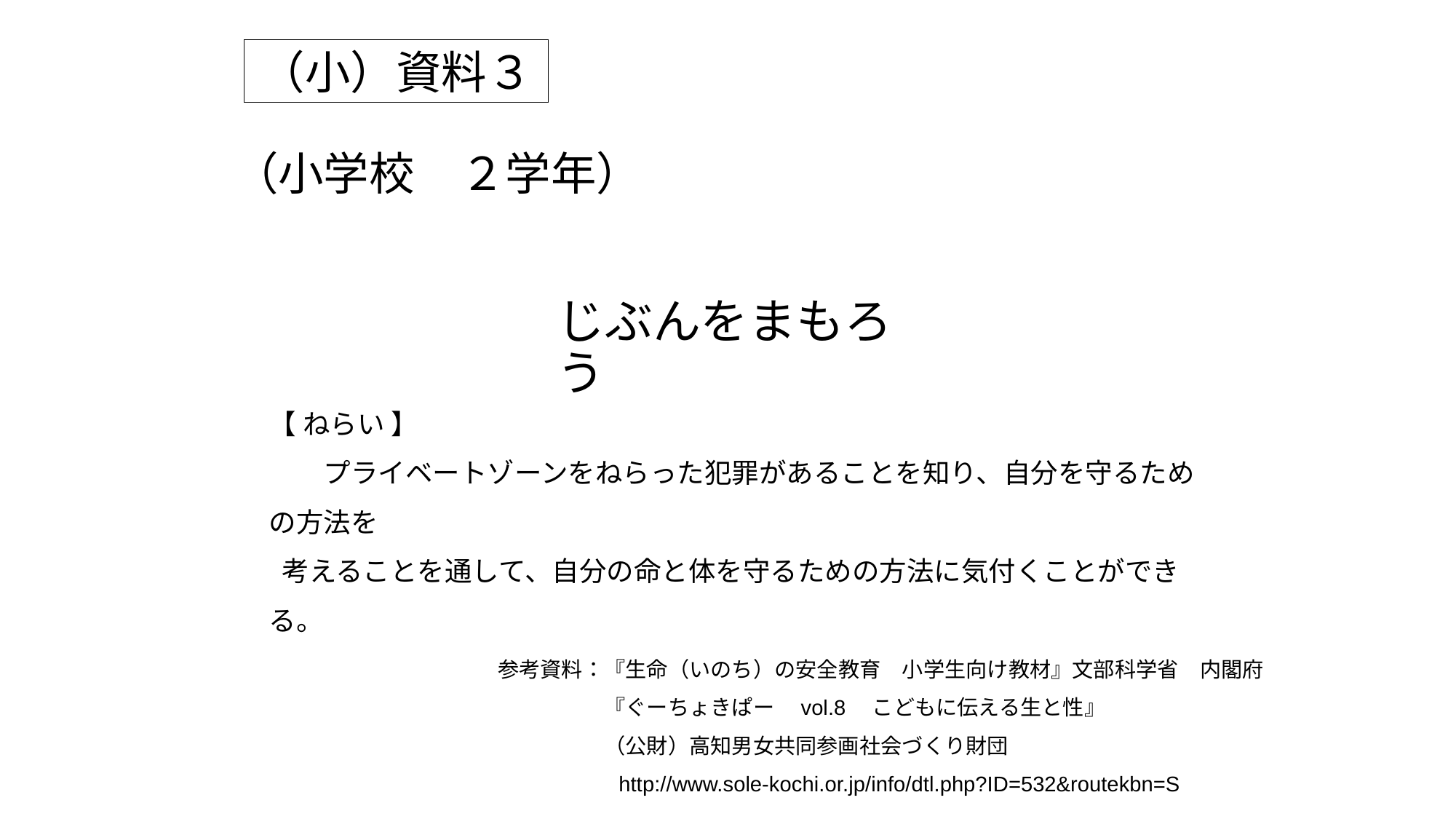

（小）資料３
# （小学校　２学年）
じぶんをまもろう
【 ねらい 】
　　プライベートゾーンをねらった犯罪があることを知り、自分を守るための方法を
 考えることを通して、自分の命と体を守るための方法に気付くことができる。
参考資料：『生命（いのち）の安全教育　小学生向け教材』文部科学省　内閣府
　　　　　『ぐーちょきぱー　vol.8　こどもに伝える生と性』
　　　　　（公財）高知男女共同参画社会づくり財団
　　　  　　http://www.sole-kochi.or.jp/info/dtl.php?ID=532&routekbn=S